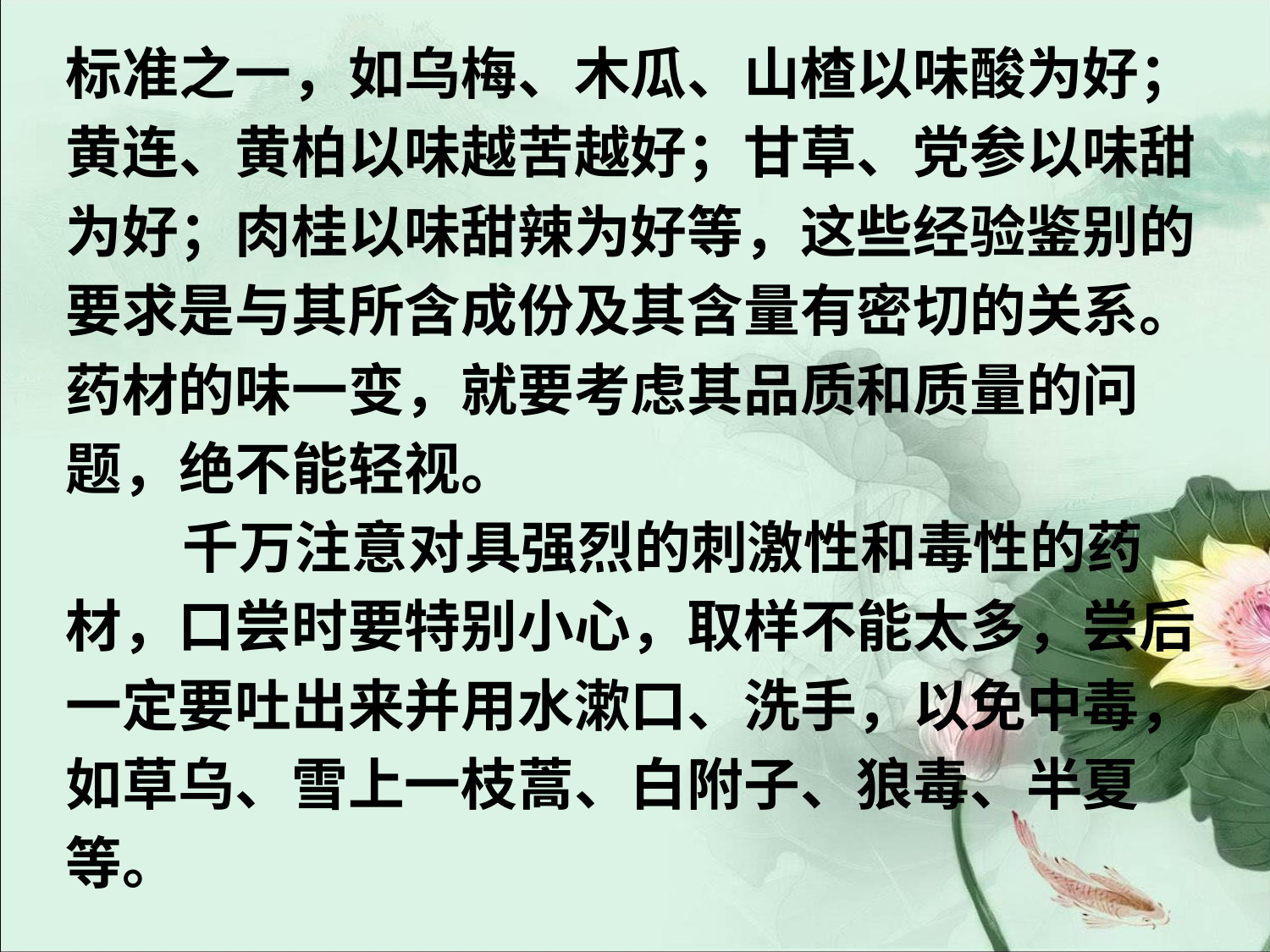

#
标准之一，如乌梅、木瓜、山楂以味酸为好；
黄连、黄柏以味越苦越好；甘草、党参以味甜
为好；肉桂以味甜辣为好等，这些经验鉴别的
要求是与其所含成份及其含量有密切的关系。
药材的味一变，就要考虑其品质和质量的问
题，绝不能轻视。
        千万注意对具强烈的刺激性和毒性的药
材，口尝时要特别小心，取样不能太多，尝后
一定要吐出来并用水漱口、洗手，以免中毒，
如草乌、雪上一枝蒿、白附子、狼毒、半夏
等。